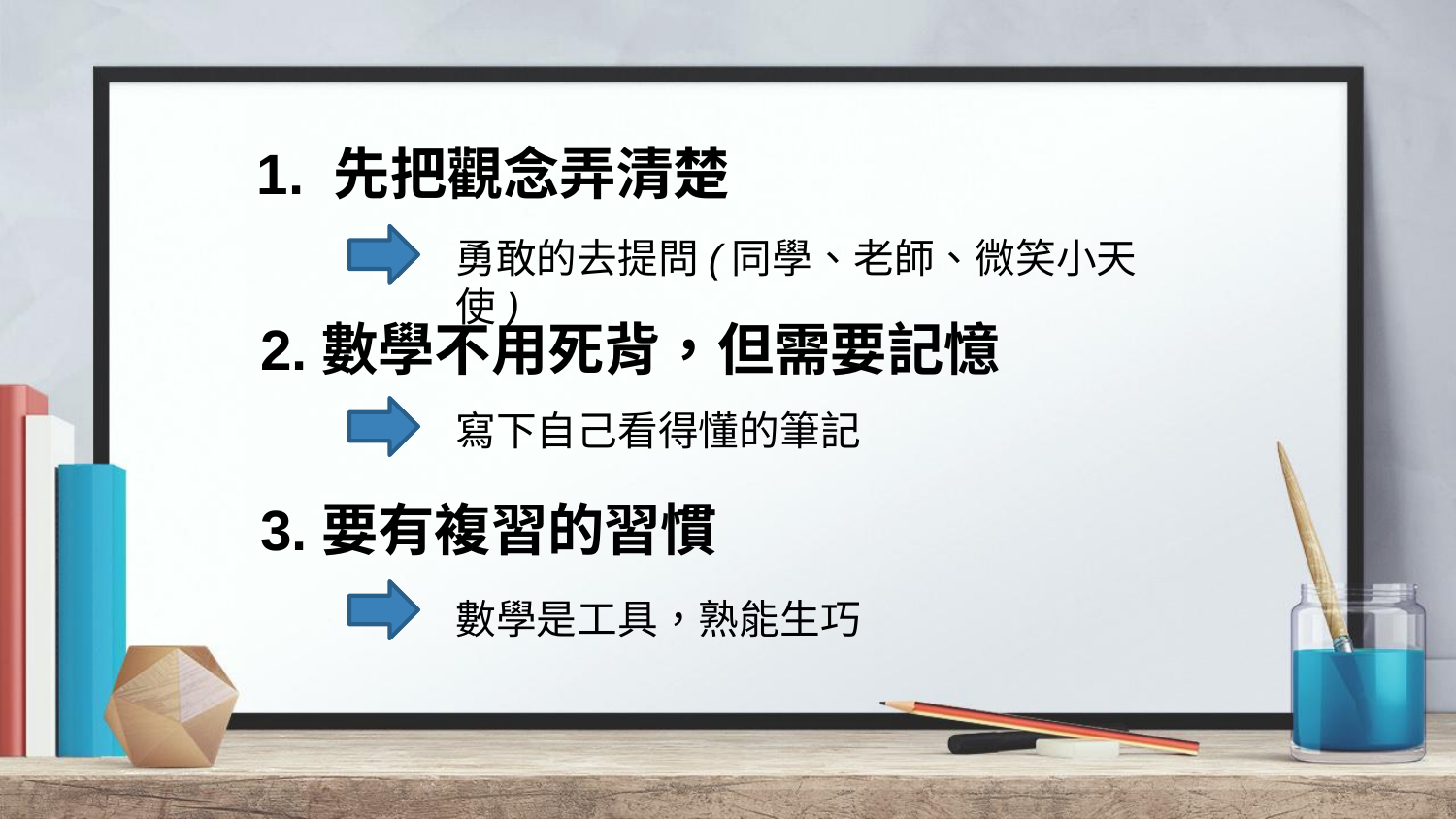

1. 先把觀念弄清楚

勇敢的去提問(同學、老師、微笑小天使)
2.數學不用死背，但需要記憶

寫下自己看得懂的筆記
3.要有複習的習慣

數學是工具，熟能生巧